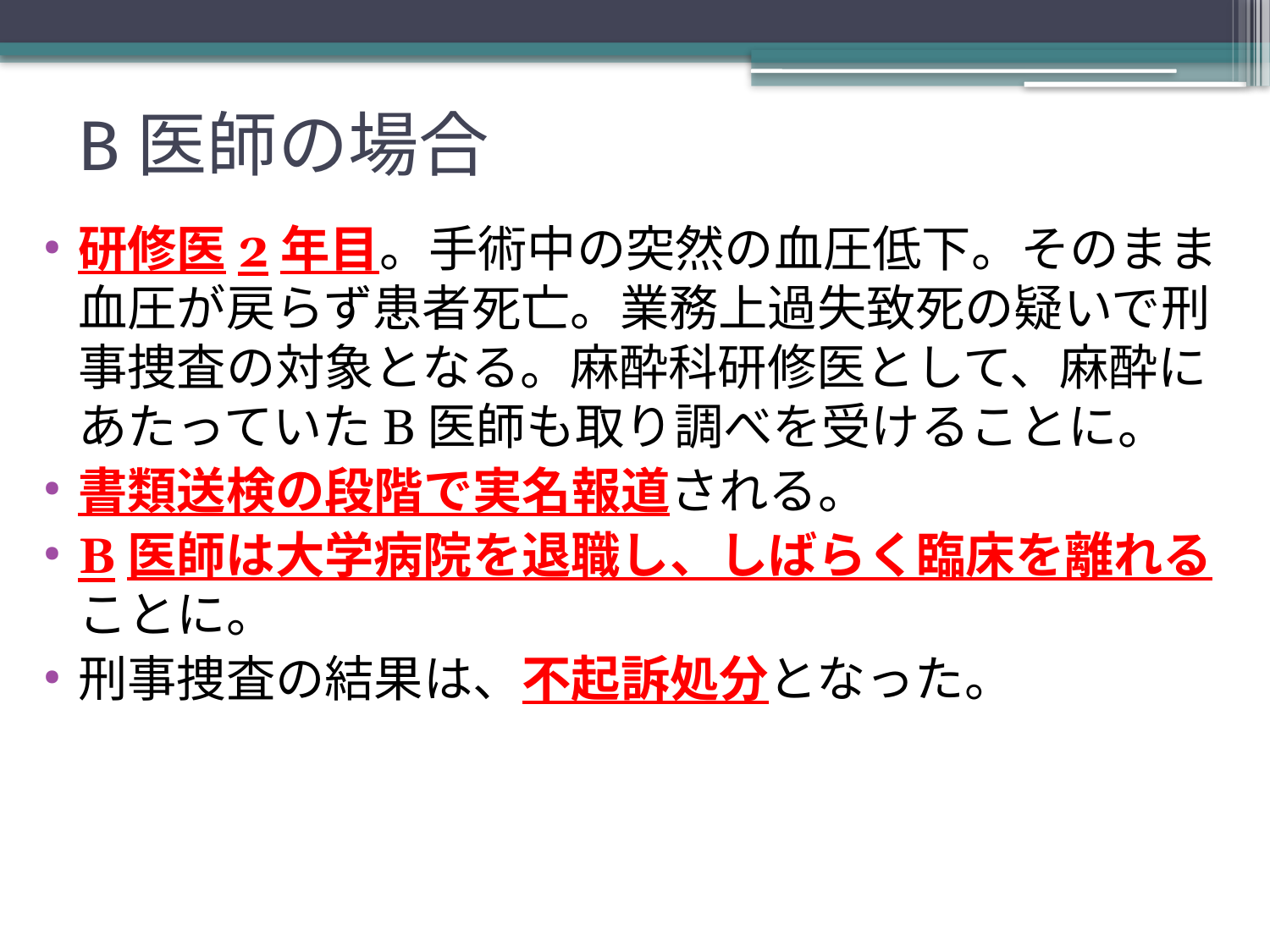

# B医師の場合
研修医2年目。手術中の突然の血圧低下。そのまま血圧が戻らず患者死亡。業務上過失致死の疑いで刑事捜査の対象となる。麻酔科研修医として、麻酔にあたっていたB医師も取り調べを受けることに。
書類送検の段階で実名報道される。
B医師は大学病院を退職し、しばらく臨床を離れることに。
刑事捜査の結果は、不起訴処分となった。